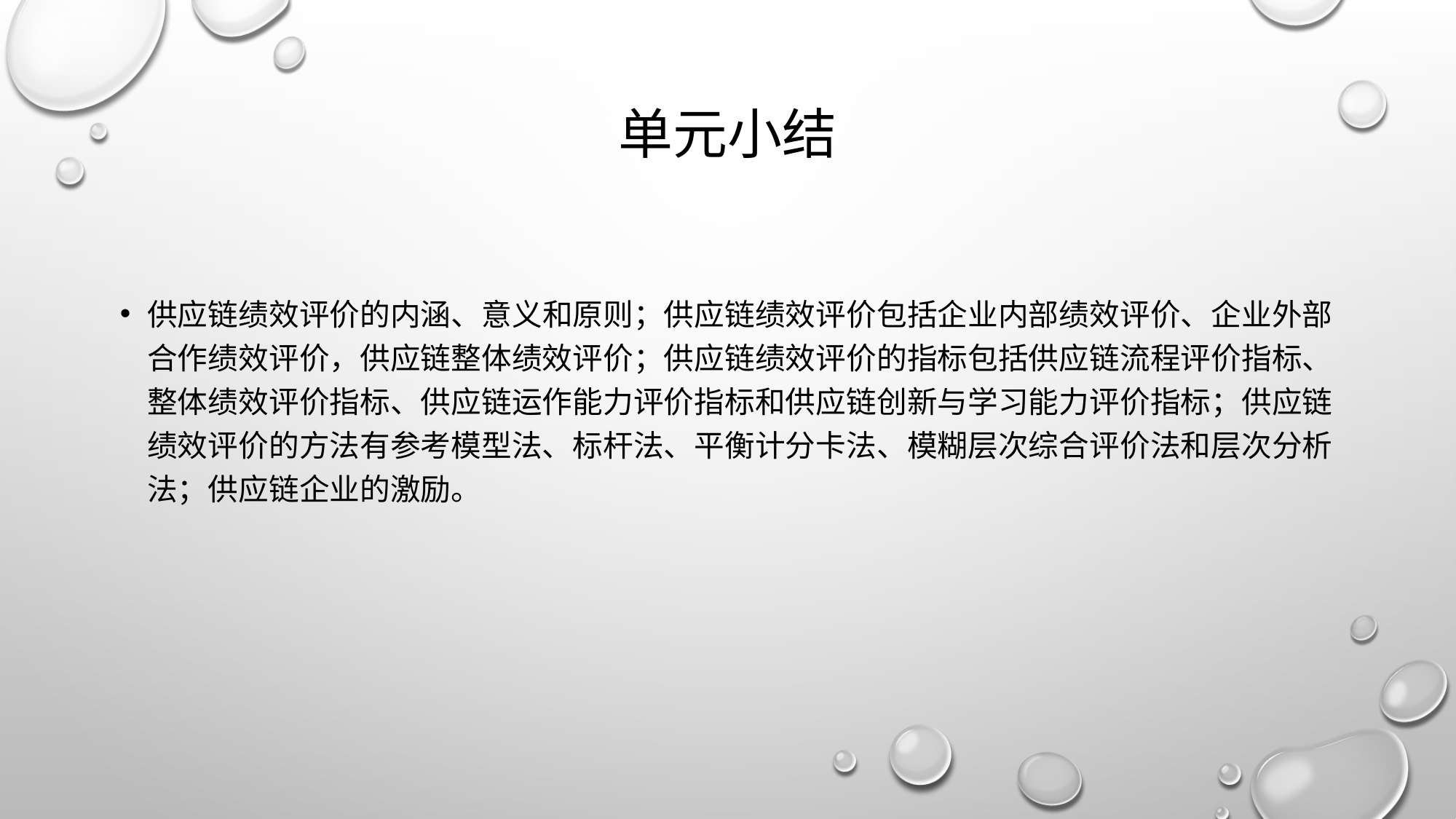

# 单元小结
供应链绩效评价的内涵、意义和原则；供应链绩效评价包括企业内部绩效评价、企业外部合作绩效评价，供应链整体绩效评价；供应链绩效评价的指标包括供应链流程评价指标、整体绩效评价指标、供应链运作能力评价指标和供应链创新与学习能力评价指标；供应链绩效评价的方法有参考模型法、标杆法、平衡计分卡法、模糊层次综合评价法和层次分析法；供应链企业的激励。